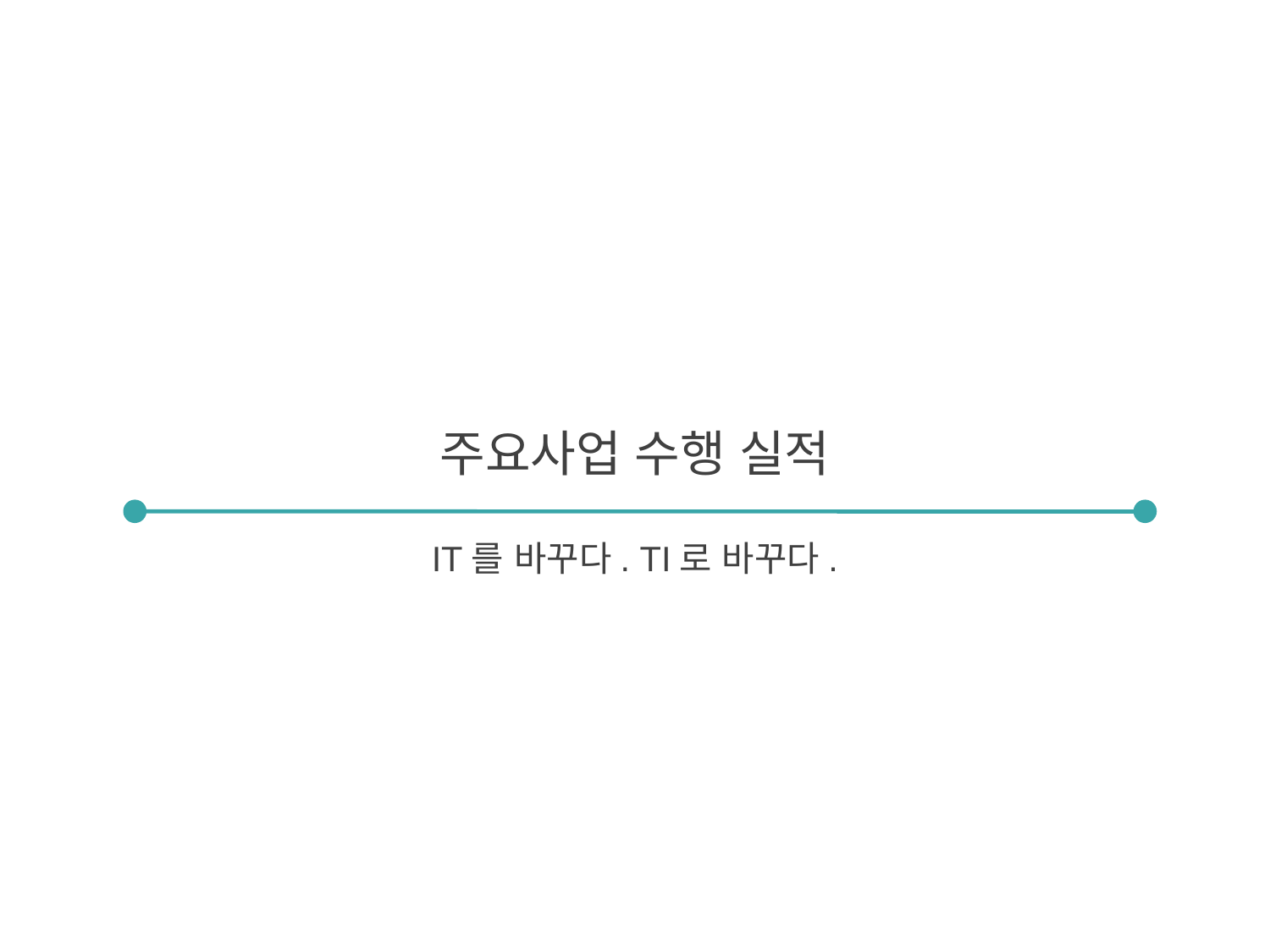

주요사업 수행 실적

IT를 바꾸다. TI로 바꾸다.